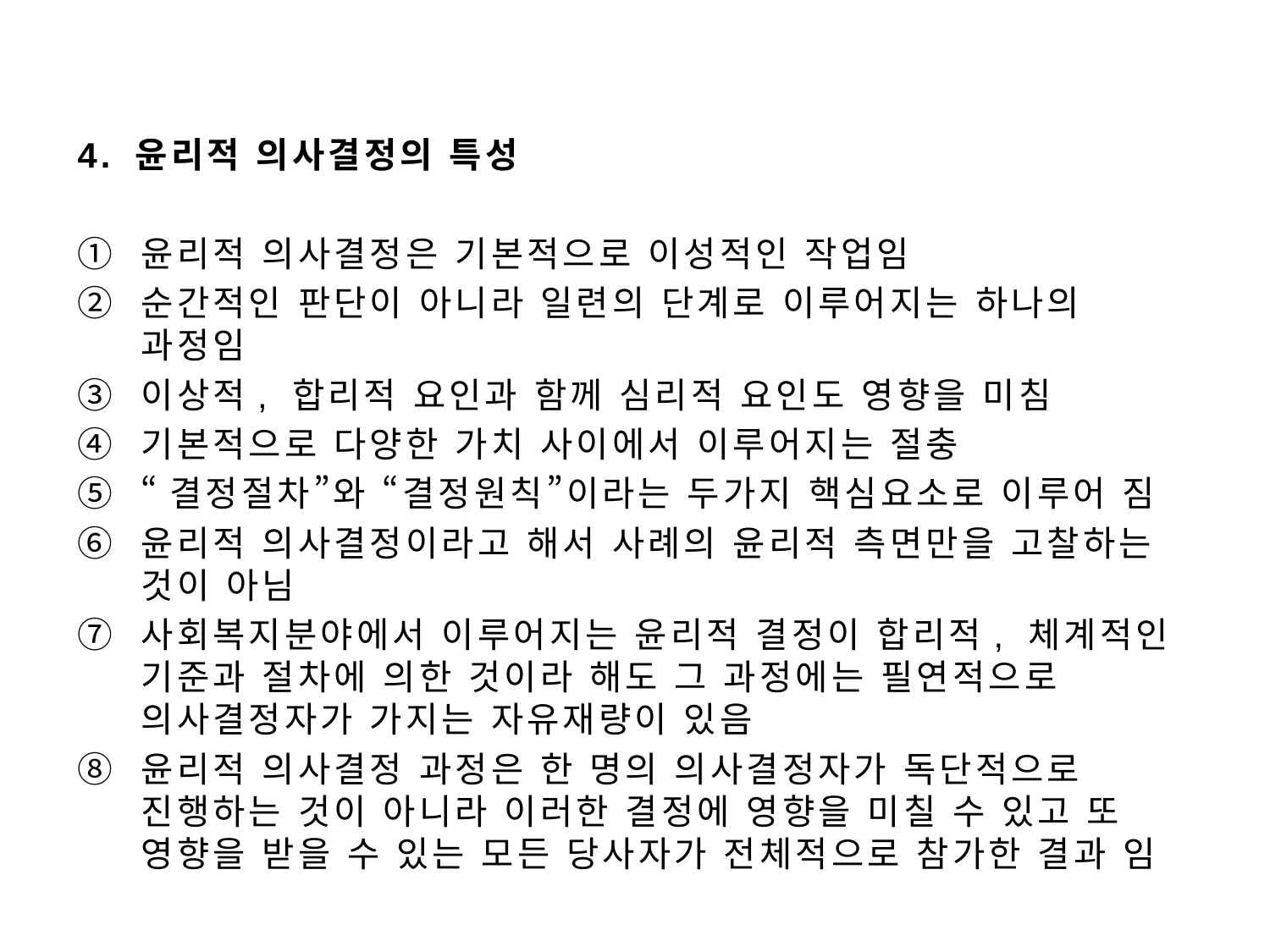

#
4. 윤리적 의사결정의 특성

윤리적 의사결정은 기본적으로 이성적인 작업임
순간적인 판단이 아니라 일련의 단계로 이루어지는 하나의 과정임
이상적, 합리적 요인과 함께 심리적 요인도 영향을 미침
기본적으로 다양한 가치 사이에서 이루어지는 절충
“결정절차”와 “결정원칙”이라는 두가지 핵심요소로 이루어 짐
윤리적 의사결정이라고 해서 사례의 윤리적 측면만을 고찰하는 것이 아님
사회복지분야에서 이루어지는 윤리적 결정이 합리적, 체계적인 기준과 절차에 의한 것이라 해도 그 과정에는 필연적으로 의사결정자가 가지는 자유재량이 있음
윤리적 의사결정 과정은 한 명의 의사결정자가 독단적으로 진행하는 것이 아니라 이러한 결정에 영향을 미칠 수 있고 또 영향을 받을 수 있는 모든 당사자가 전체적으로 참가한 결과 임